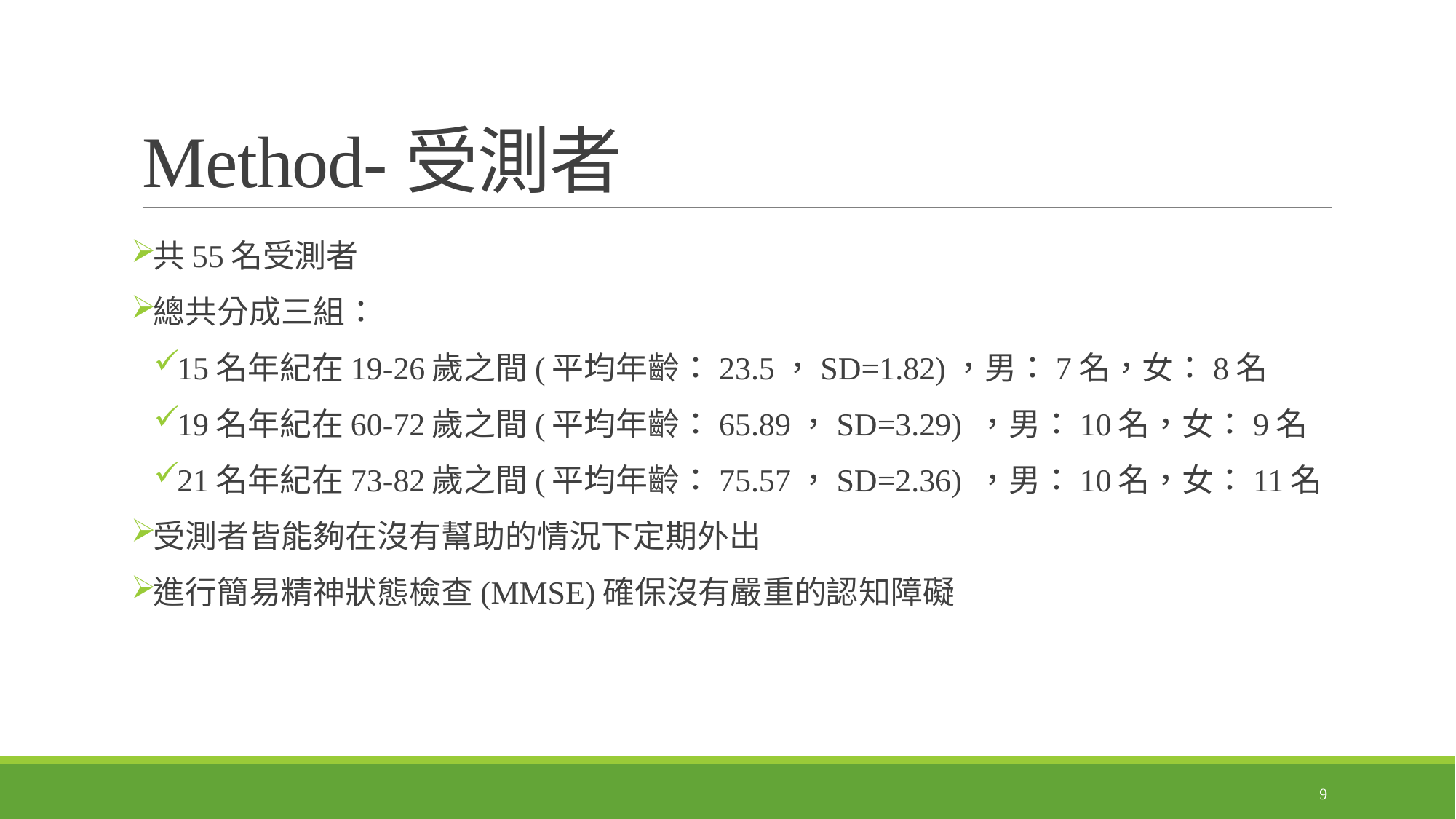

# Method-受測者
共55名受測者
總共分成三組：
15名年紀在19-26歲之間(平均年齡：23.5，SD=1.82)，男：7名，女：8名
19名年紀在60-72歲之間(平均年齡：65.89，SD=3.29) ，男：10名，女：9名
21名年紀在73-82歲之間(平均年齡：75.57，SD=2.36) ，男：10名，女：11名
受測者皆能夠在沒有幫助的情況下定期外出
進行簡易精神狀態檢查(MMSE)確保沒有嚴重的認知障礙

9